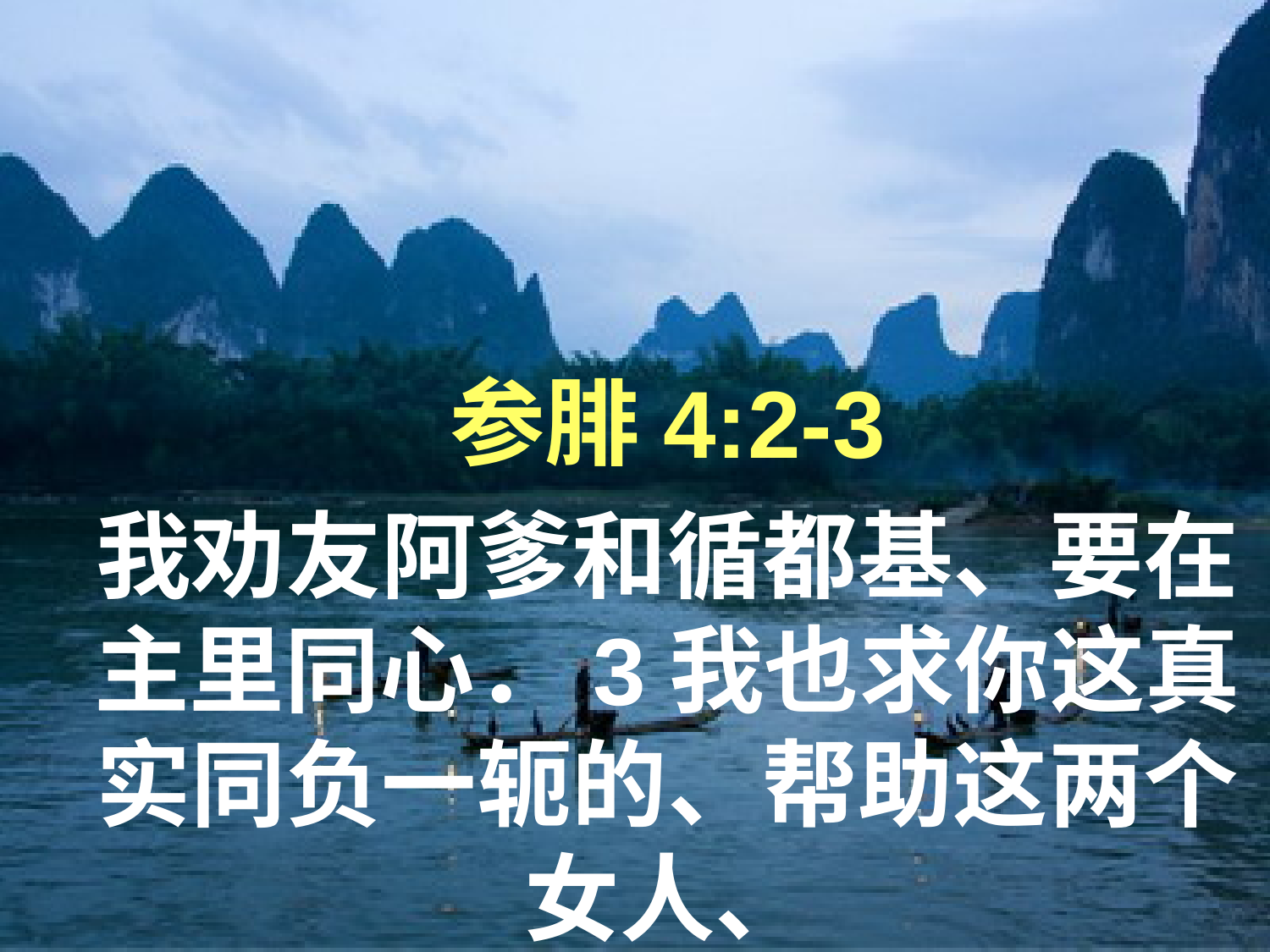

参腓4:2-3
我劝友阿爹和循都基、要在主里同心．3我也求你这真实同负一轭的、帮助这两个女人、